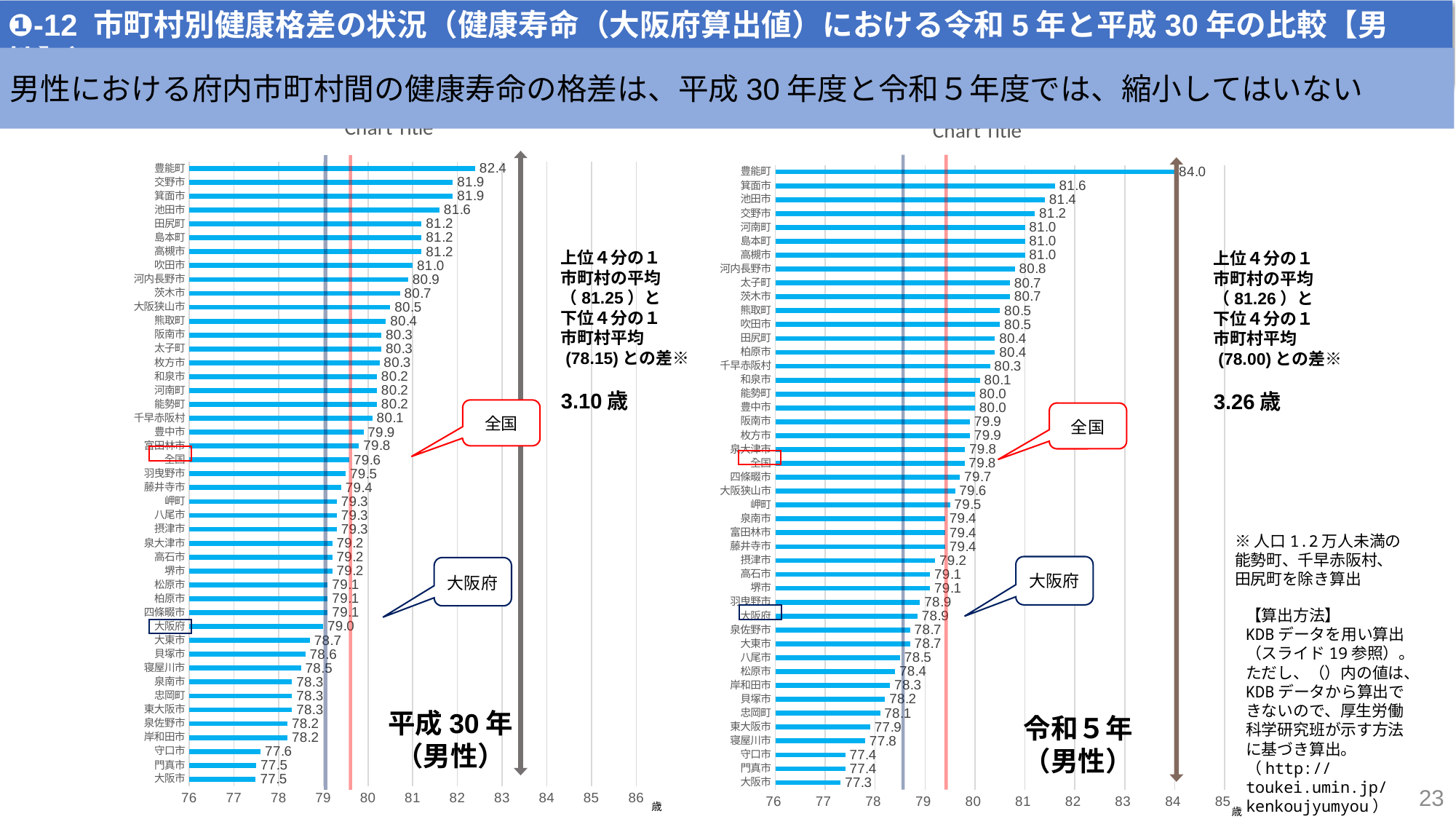

❶-12 市町村別健康格差の状況（健康寿命（大阪府算出値）における令和5年と平成30年の比較【男性】）
男性における府内市町村間の健康寿命の格差は、平成30年度と令和５年度では、縮小してはいない

### Chart:

| Category |  |
|---|---|
| 大阪市 | 77.4887549446492 |
| 門真市 | 77.5 |
| 守口市 | 77.6 |
| 岸和田市 | 78.2 |
| 泉佐野市 | 78.2 |
| 東大阪市 | 78.3 |
| 忠岡町 | 78.3 |
| 泉南市 | 78.3 |
| 寝屋川市 | 78.5 |
| 貝塚市 | 78.6 |
| 大東市 | 78.7 |
| 大阪府 | 78.9960777044289 |
| 四條畷市 | 79.1 |
| 柏原市 | 79.1 |
| 松原市 | 79.1 |
| 堺市 | 79.2 |
| 高石市 | 79.2 |
| 泉大津市 | 79.2 |
| 摂津市 | 79.3 |
| 八尾市 | 79.3 |
| 岬町 | 79.3 |
| 藤井寺市 | 79.4 |
| 羽曳野市 | 79.5 |
| 全国 | 79.5832284893844 |
| 富田林市 | 79.8 |
| 豊中市 | 79.9 |
| 千早赤阪村 | 80.1 |
| 能勢町 | 80.2 |
| 河南町 | 80.2 |
| 和泉市 | 80.2 |
| 枚方市 | 80.2593333129032 |
| 太子町 | 80.3 |
| 阪南市 | 80.3 |
| 熊取町 | 80.4 |
| 大阪狭山市 | 80.5 |
| 茨木市 | 80.7160735080852 |
| 河内長野市 | 80.9 |
| 吹田市 | 81.0 |
| 高槻市 | 81.2 |
| 島本町 | 81.2 |
| 田尻町 | 81.2 |
| 池田市 | 81.6 |
| 箕面市 | 81.9 |
| 交野市 | 81.9 |
| 豊能町 | 82.4 |

### Chart:

| Category |  |
|---|---|
| 大阪市 | 77.31 |
| 門真市 | 77.4 |
| 守口市 | 77.4 |
| 寝屋川市 | 77.8 |
| 東大阪市 | 77.9 |
| 忠岡町 | 78.1 |
| 貝塚市 | 78.2 |
| 岸和田市 | 78.3 |
| 松原市 | 78.4 |
| 八尾市 | 78.5 |
| 大東市 | 78.7 |
| 泉佐野市 | 78.7 |
| 大阪府 | 78.85 |
| 羽曳野市 | 78.9 |
| 堺市 | 79.1 |
| 高石市 | 79.1 |
| 摂津市 | 79.2 |
| 藤井寺市 | 79.4 |
| 富田林市 | 79.4 |
| 泉南市 | 79.4 |
| 岬町 | 79.5 |
| 大阪狭山市 | 79.6 |
| 四條畷市 | 79.7 |
| 全国 | 79.79 |
| 泉大津市 | 79.8 |
| 枚方市 | 79.9 |
| 阪南市 | 79.9 |
| 豊中市 | 80.0 |
| 能勢町 | 80.0 |
| 和泉市 | 80.1 |
| 千早赤阪村 | 80.3 |
| 柏原市 | 80.4 |
| 田尻町 | 80.4 |
| 吹田市 | 80.5 |
| 熊取町 | 80.5 |
| 茨木市 | 80.7 |
| 太子町 | 80.7 |
| 河内長野市 | 80.8 |
| 高槻市 | 81.0 |
| 島本町 | 81.0 |
| 河南町 | 81.0 |
| 交野市 | 81.2 |
| 池田市 | 81.4 |
| 箕面市 | 81.6 |
| 豊能町 | 84.0 |
上位４分の１
市町村の平均（81.25）と
下位４分の１
市町村平均
 (78.15)との差※

3.10歳

上位４分の１
市町村の平均（81.26）と
下位４分の１
市町村平均
 (78.00)との差※

3.26歳

全国

※人口1.2万人未満の能勢町、千早赤阪村、田尻町を除き算出
大阪府
【算出方法】
KDBデータを用い算出（スライド19参照）。
ただし、（）内の値は、KDBデータから算出できないので、厚生労働科学研究班が示す方法に基づき算出。（http://toukei.umin.jp/kenkoujyumyou）

平成30年（男性）
令和５年
（男性）
23
歳
歳